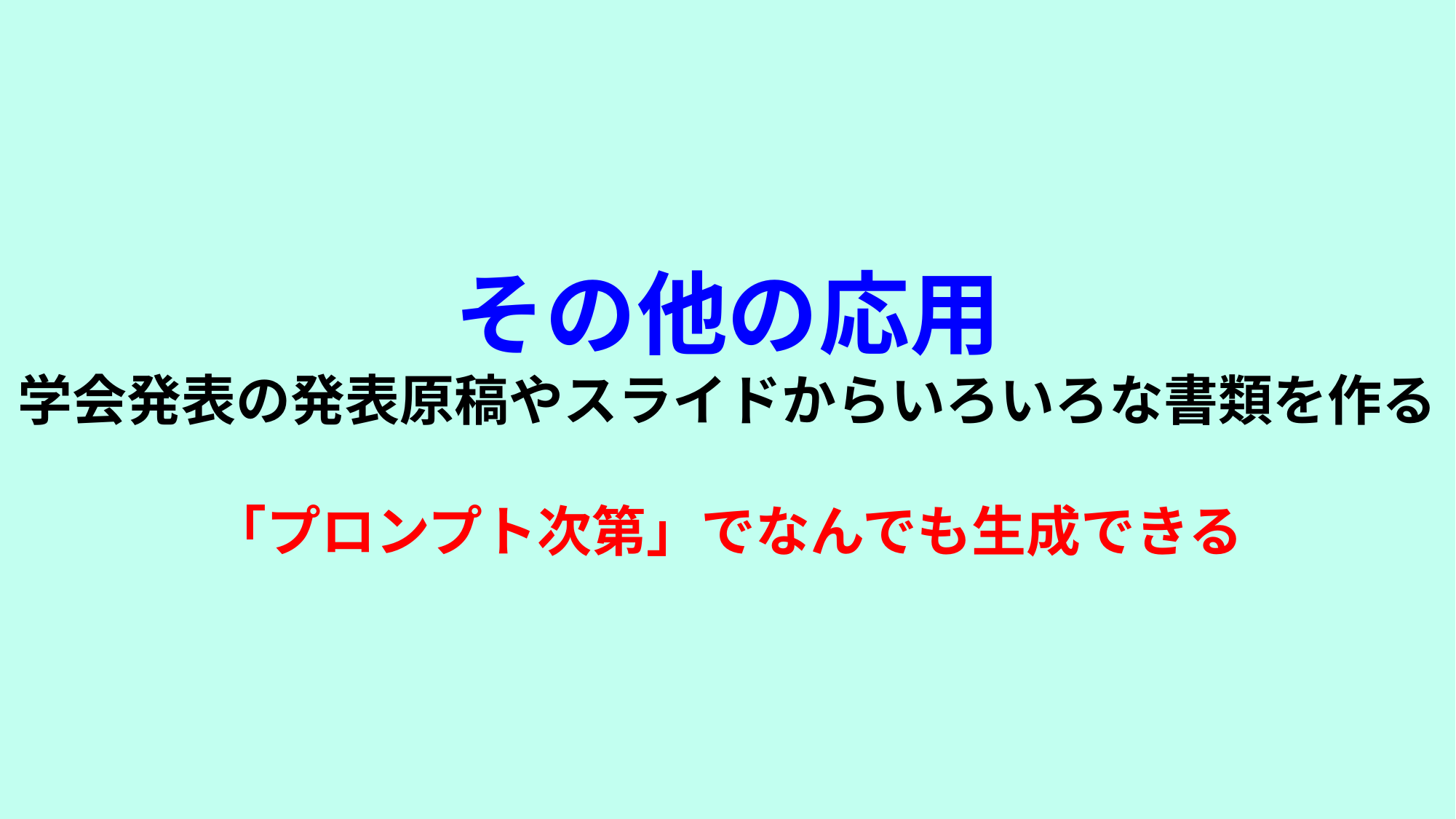

その他の応用
学会発表の発表原稿やスライドからいろいろな書類を作る

「プロンプト次第」でなんでも生成できる